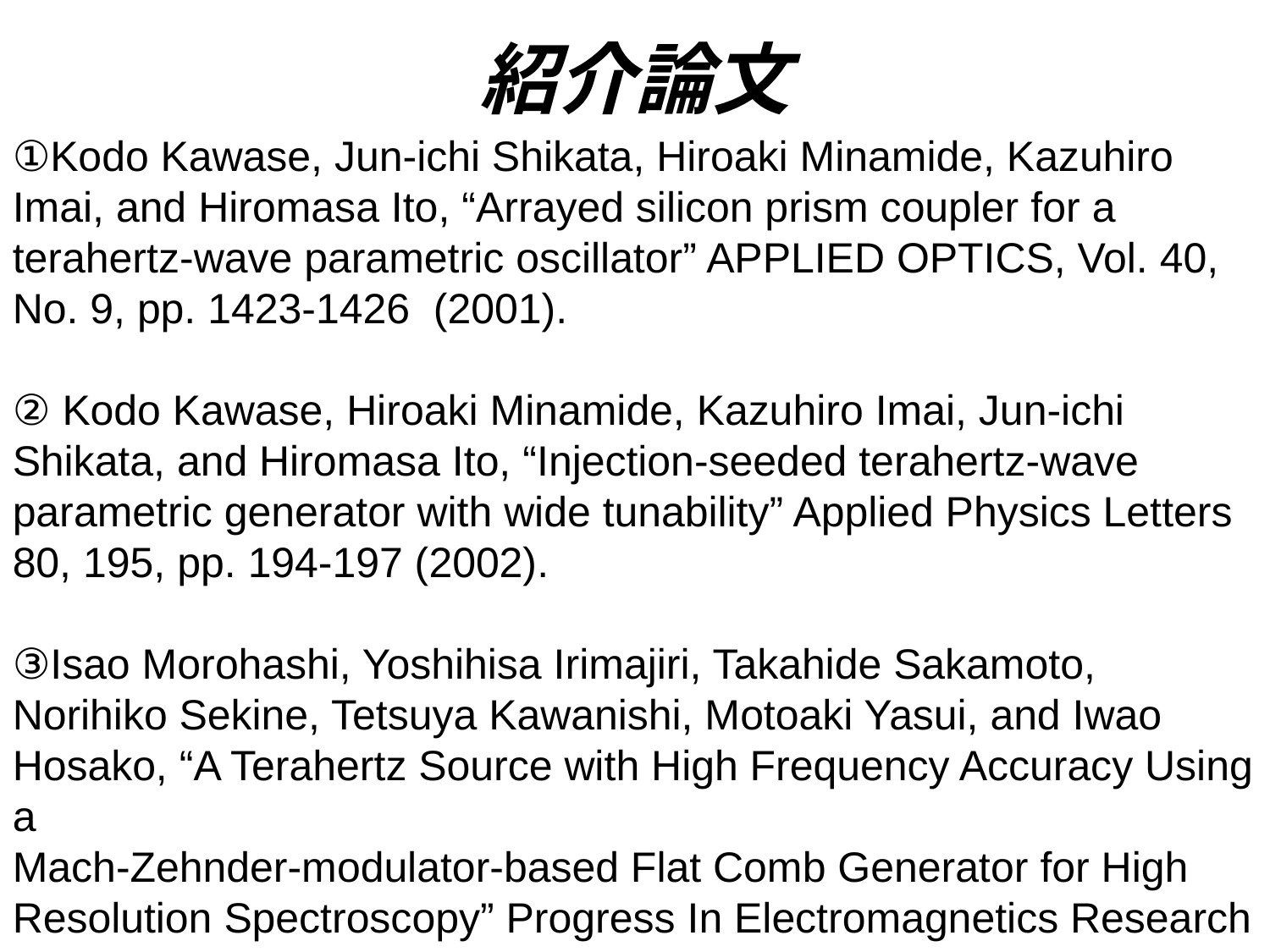

# 紹介論文
①Kodo Kawase, Jun-ichi Shikata, Hiroaki Minamide, Kazuhiro Imai, and Hiromasa Ito, “Arrayed silicon prism coupler for a terahertz-wave parametric oscillator” APPLIED OPTICS, Vol. 40, No. 9, pp. 1423-1426  (2001).

② Kodo Kawase, Hiroaki Minamide, Kazuhiro Imai, Jun-ichi Shikata, and Hiromasa Ito, “Injection-seeded terahertz-wave parametric generator with wide tunability” Applied Physics Letters 80, 195, pp. 194-197 (2002).

③Isao Morohashi, Yoshihisa Irimajiri, Takahide Sakamoto, Norihiko Sekine, Tetsuya Kawanishi, Motoaki Yasui, and Iwao Hosako, “A Terahertz Source with High Frequency Accuracy Using a
Mach-Zehnder-modulator-based Flat Comb Generator for High
Resolution Spectroscopy” Progress In Electromagnetics Research Symposium Proceedings, pp. 12-15 (2013).